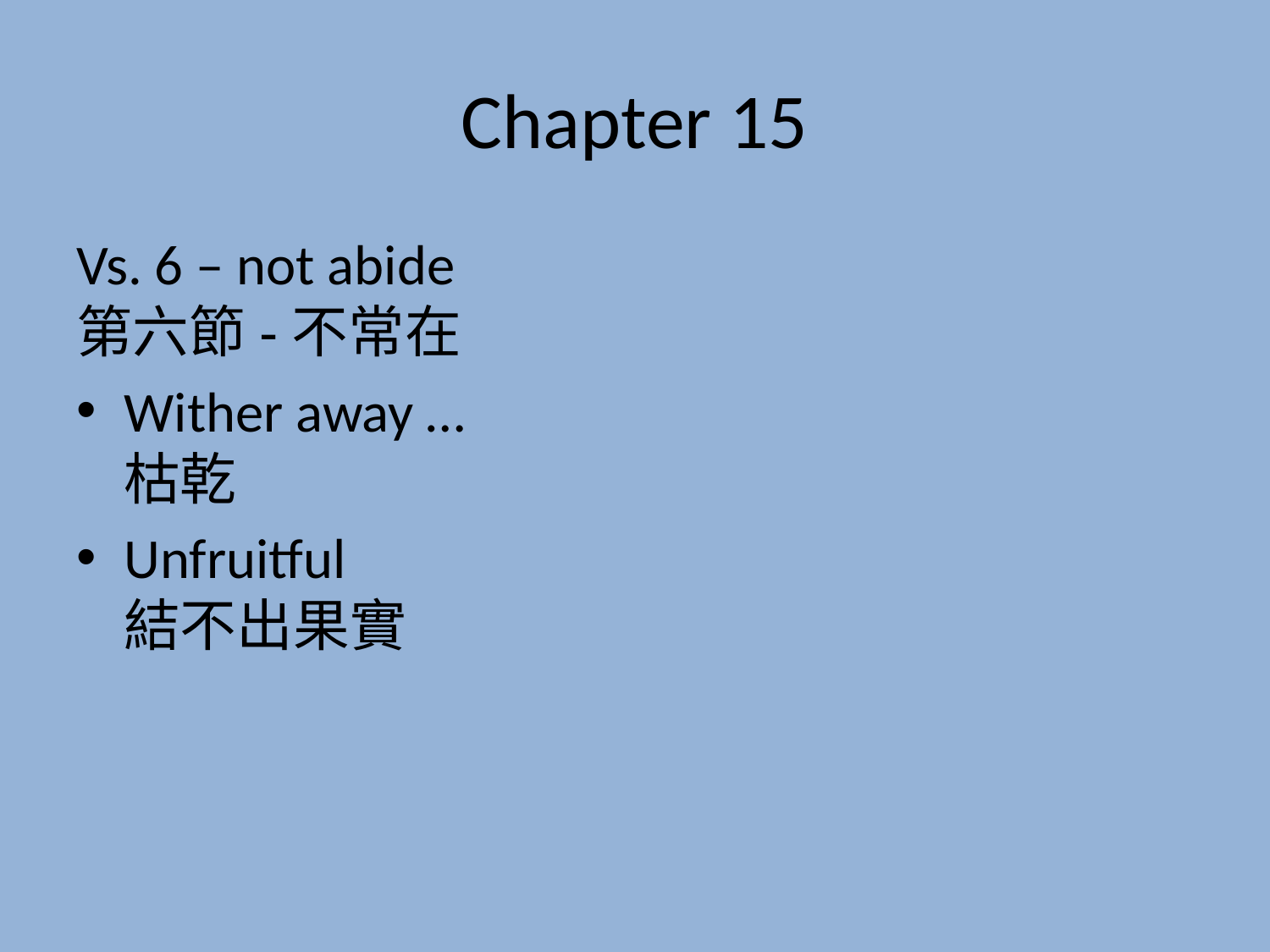

# Chapter 15
Vs. 6 – not abide
第六節-不常在
Wither away …
枯乾
Unfruitful
結不出果實